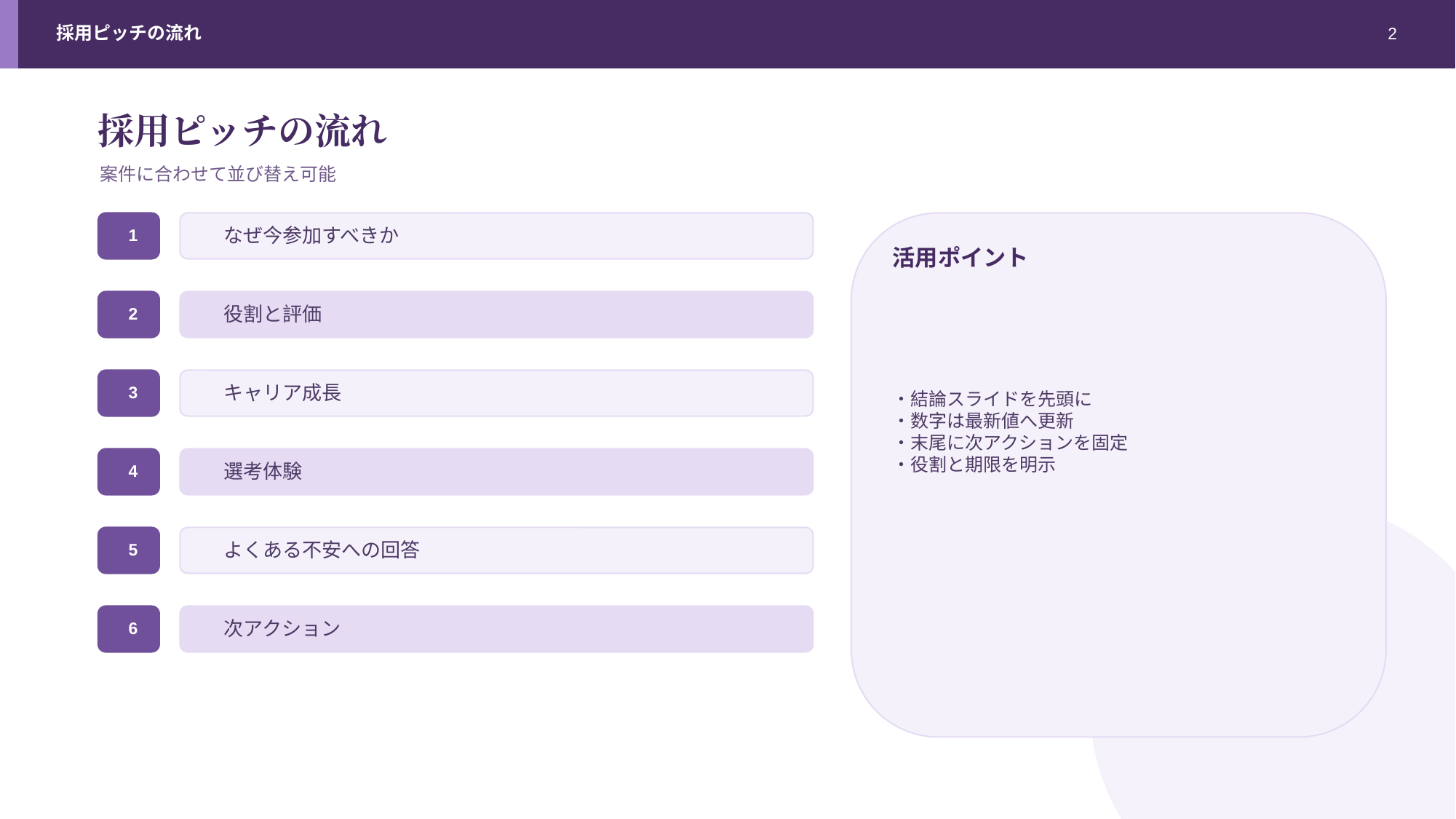

採用ピッチの流れ
2
採用ピッチの流れ
案件に合わせて並び替え可能

1
なぜ今参加すべきか
活用ポイント

・結論スライドを先頭に
・数字は最新値へ更新
・末尾に次アクションを固定
・役割と期限を明示
2
役割と評価

3
キャリア成長

4
選考体験

5
よくある不安への回答

6
次アクション